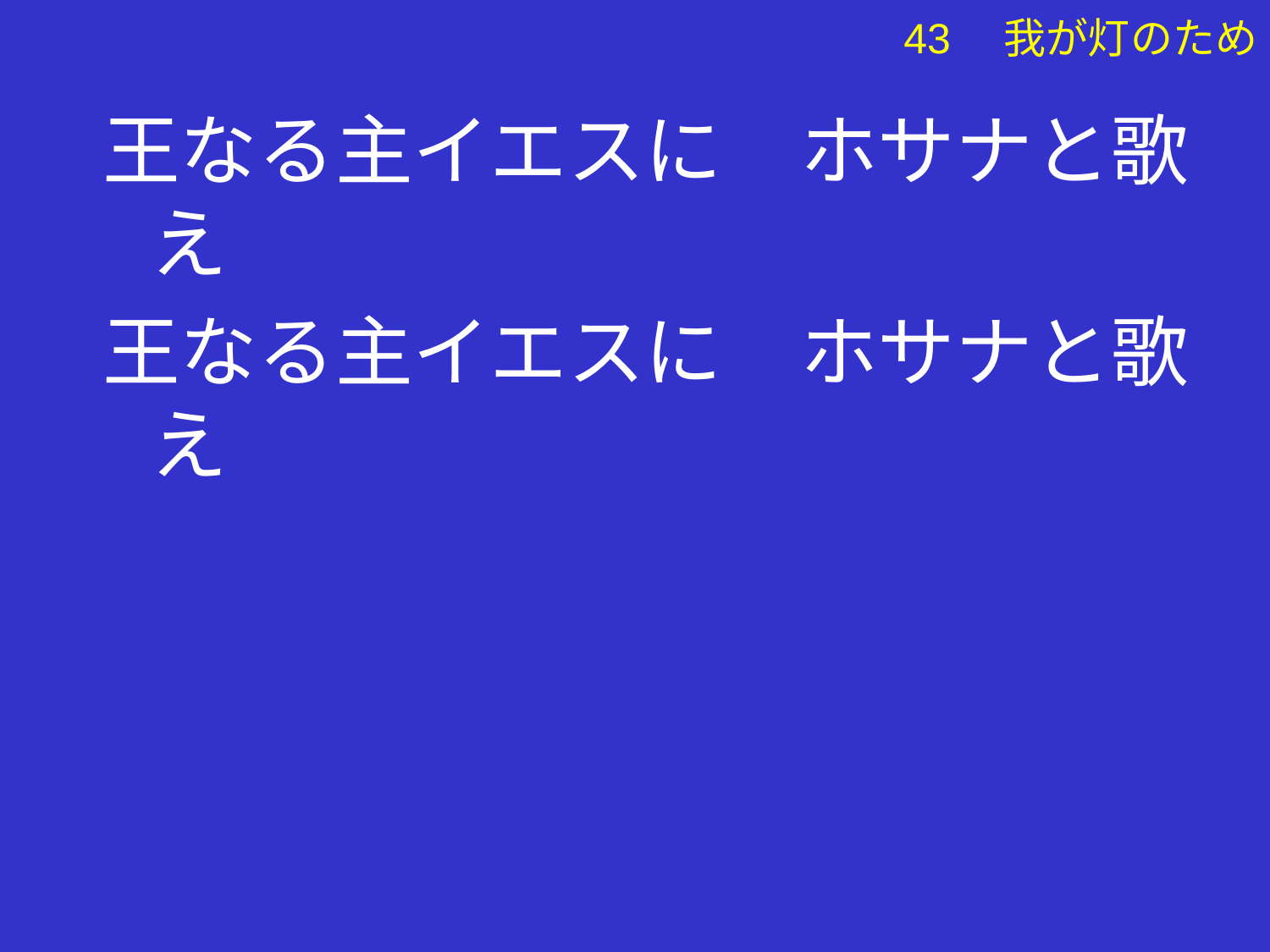

王なる主イエスに　ホサナと歌え
王なる主イエスに　ホサナと歌え

# 43　我が灯のため